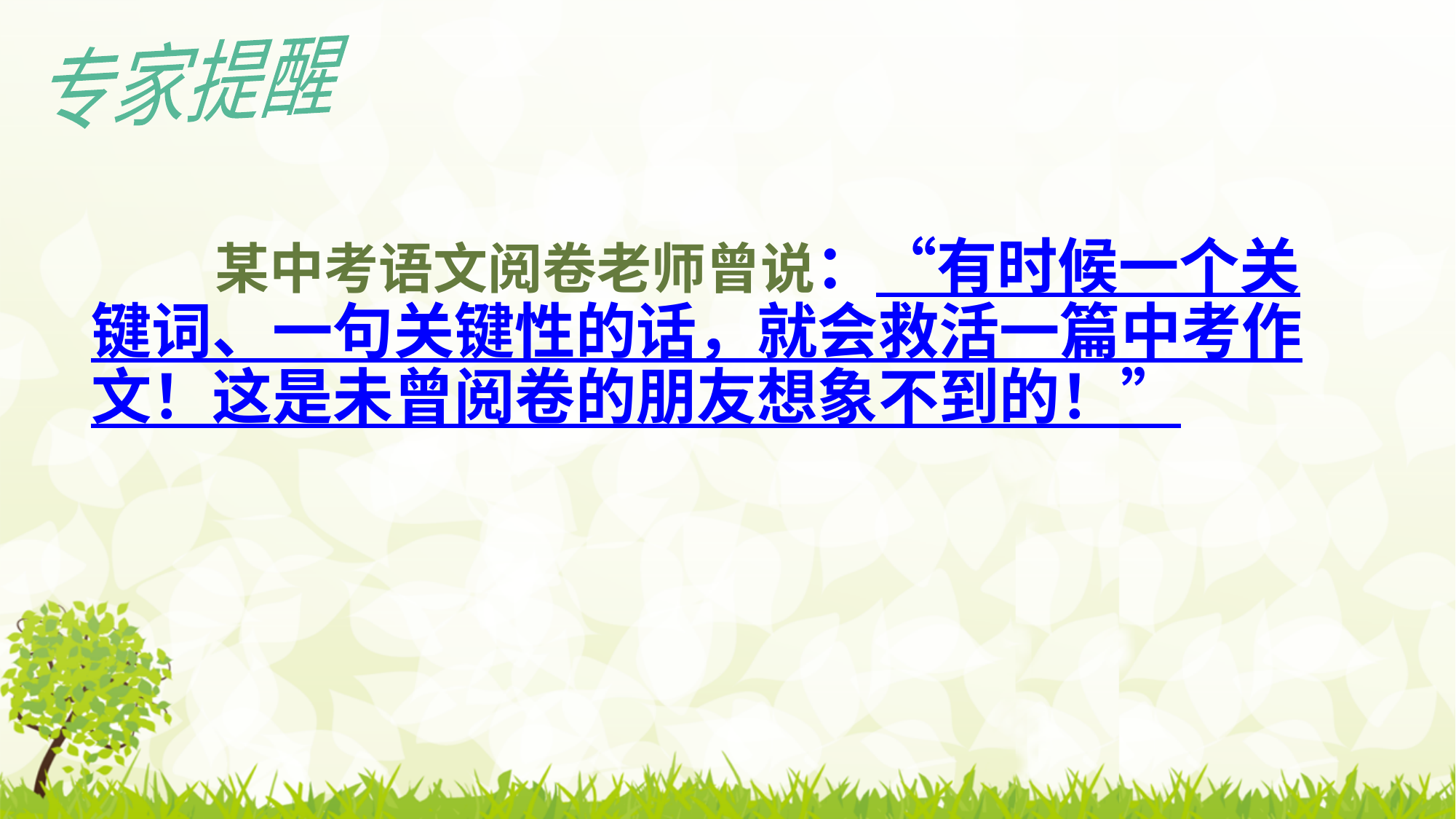

专家提醒
　　　某中考语文阅卷老师曾说：“有时候一个关键词、一句关键性的话，就会救活一篇中考作文！这是未曾阅卷的朋友想象不到的！”